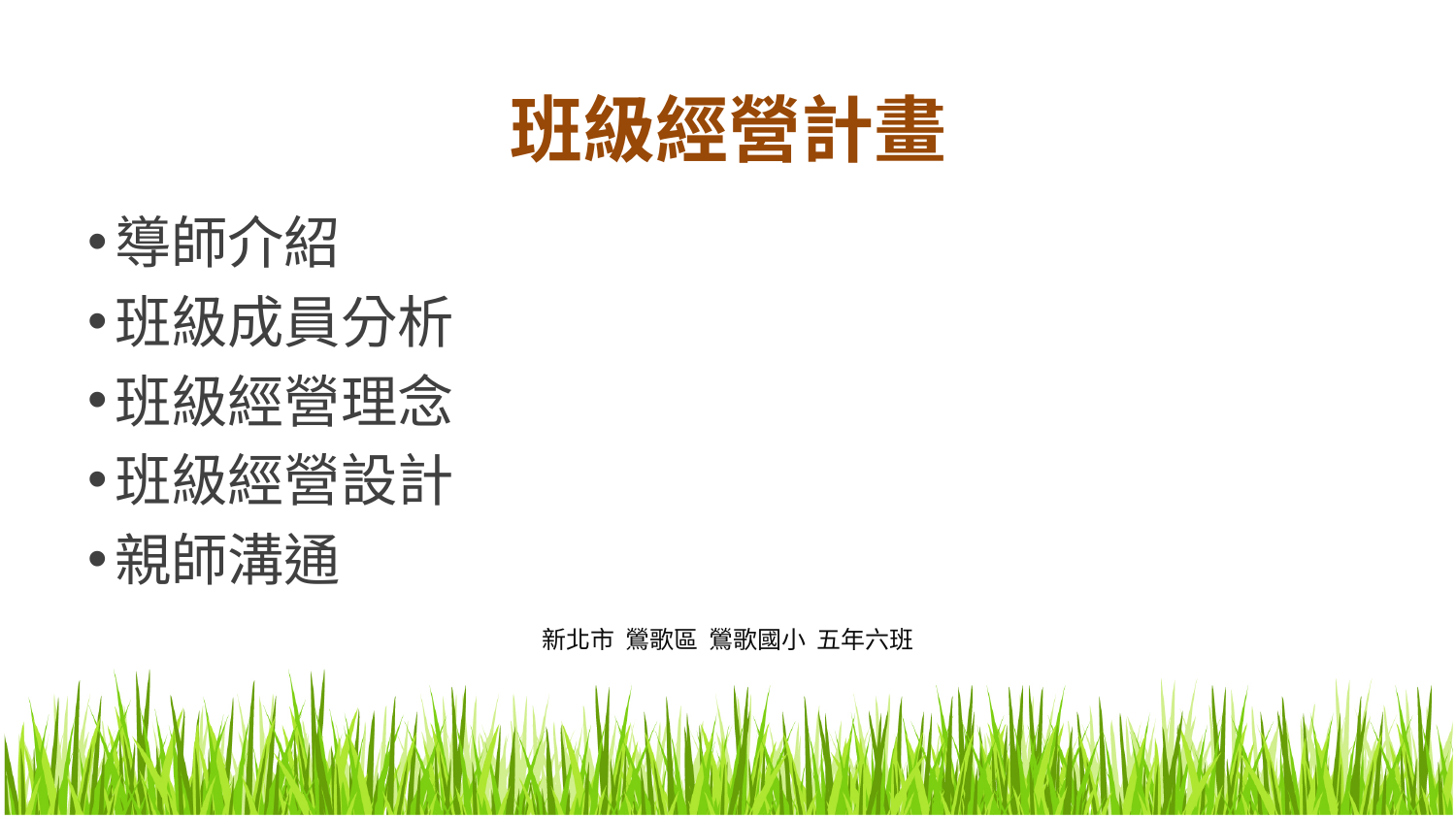

班級經營計畫
導師介紹
班級成員分析
班級經營理念
班級經營設計
親師溝通

新北市  鶯歌區  鶯歌國小  五年六班